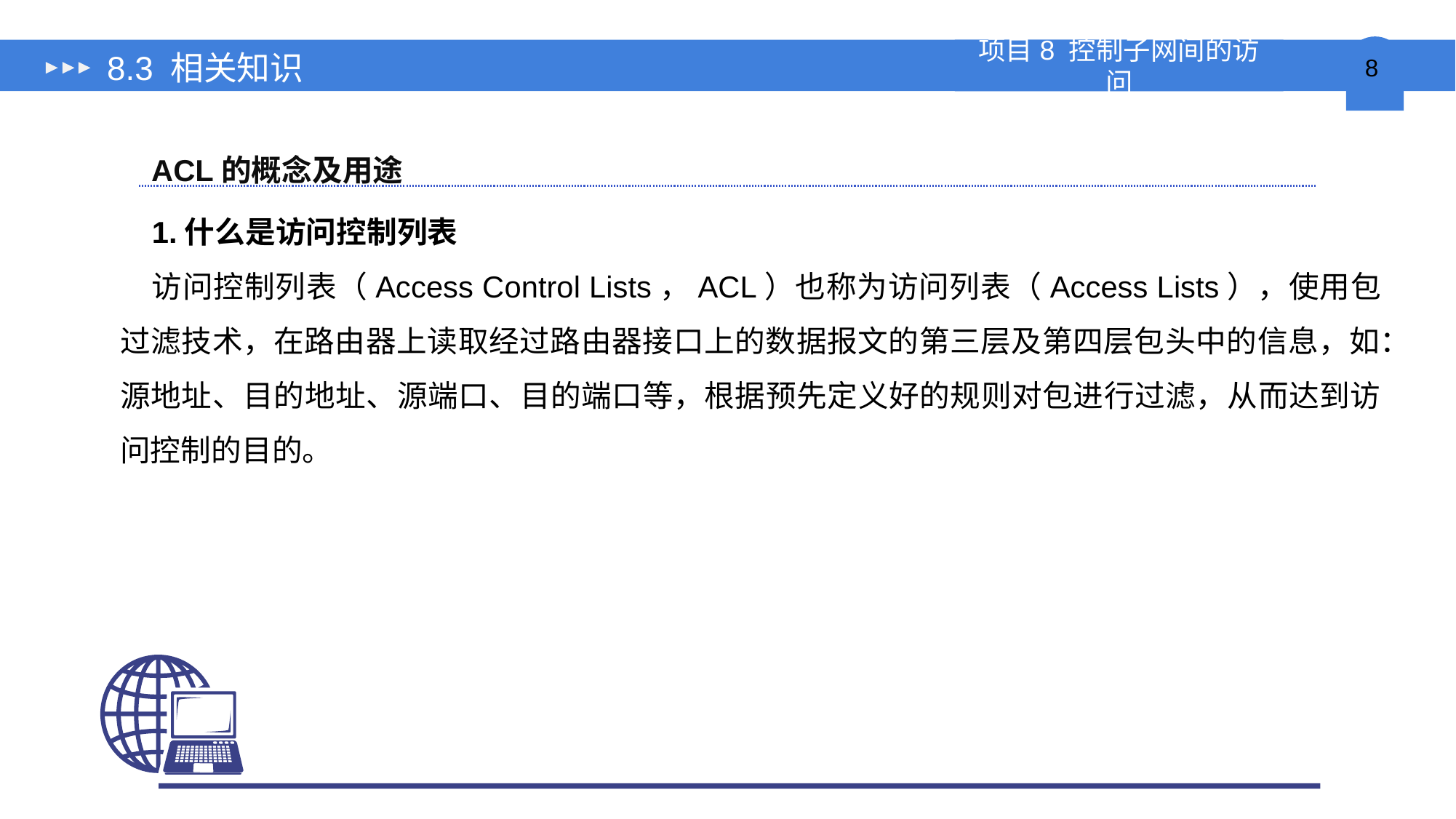

# 8.3 相关知识
ACL的概念及用途

1.什么是访问控制列表
访问控制列表（Access Control Lists，ACL）也称为访问列表（Access Lists），使用包过滤技术，在路由器上读取经过路由器接口上的数据报文的第三层及第四层包头中的信息，如：源地址、目的地址、源端口、目的端口等，根据预先定义好的规则对包进行过滤，从而达到访问控制的目的。